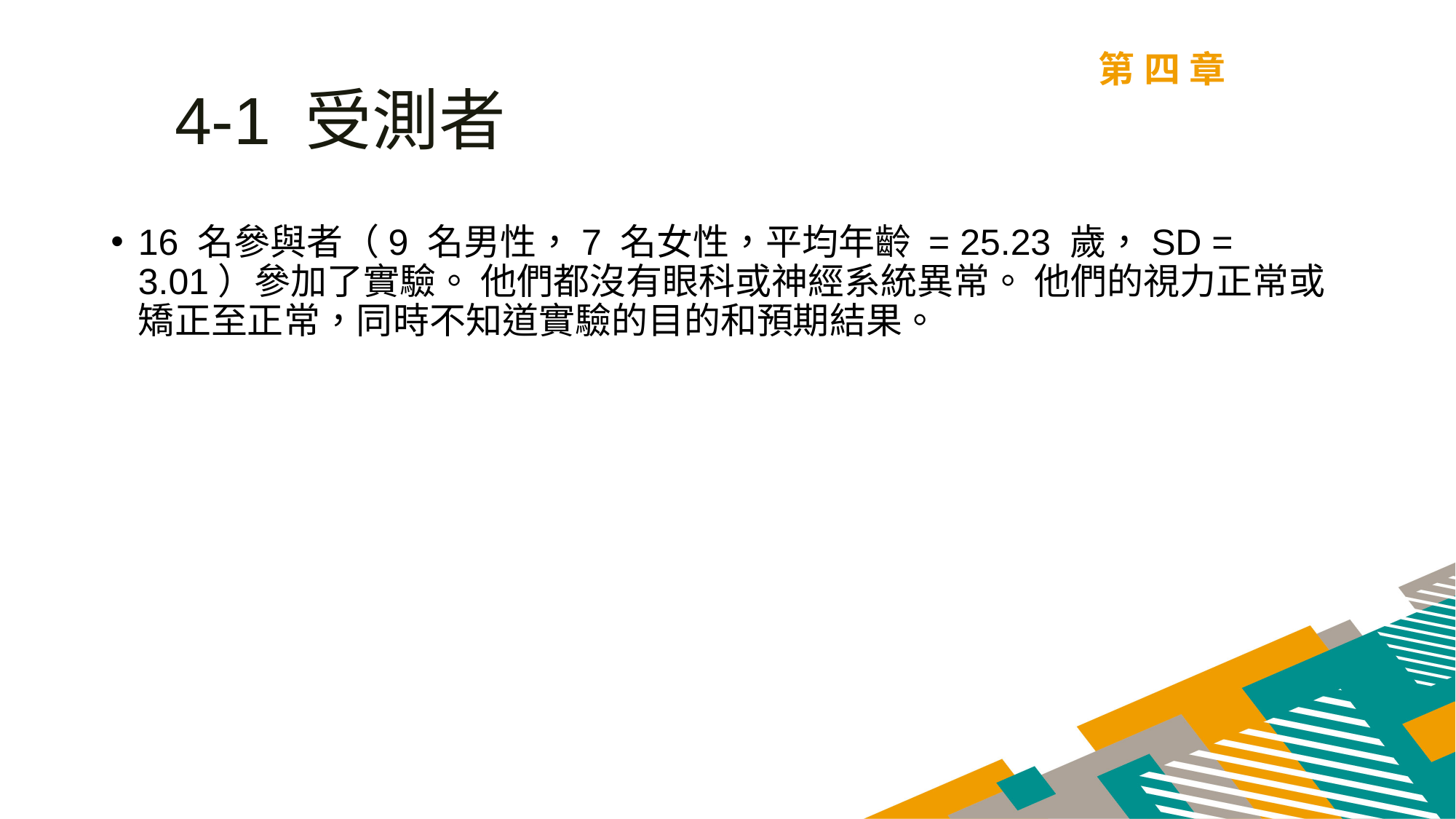

第四章
4-1 受測者
16 名參與者（9 名男性，7 名女性，平均年齡 = 25.23 歲，SD = 3.01）參加了實驗。 他們都沒有眼科或神經系統異常。 他們的視力正常或矯正至正常，同時不知道實驗的目的和預期結果。